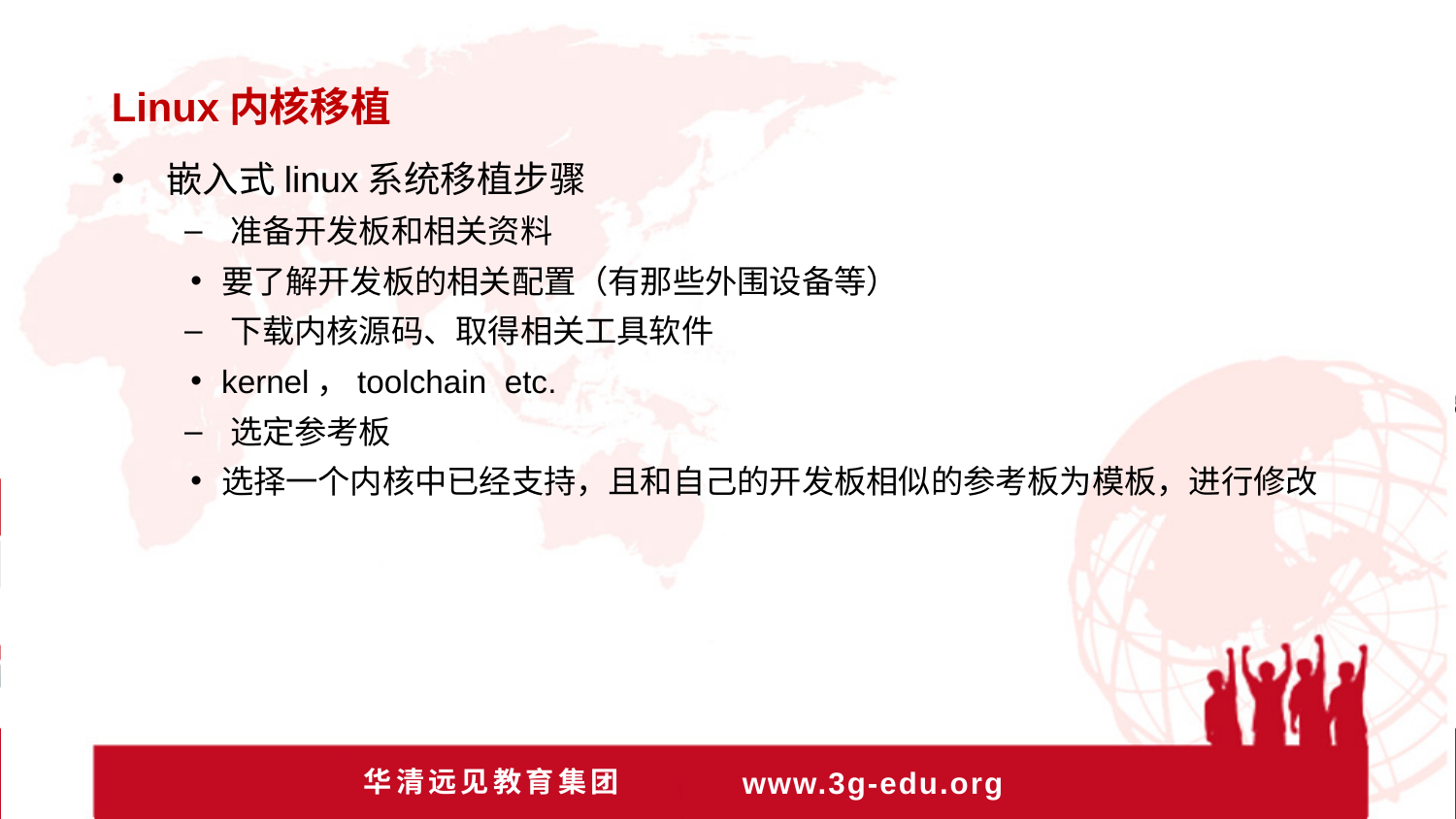

Linux内核移植
嵌入式linux系统移植步骤
准备开发板和相关资料
要了解开发板的相关配置（有那些外围设备等）
下载内核源码、取得相关工具软件
kernel，toolchain  etc.
选定参考板
选择一个内核中已经支持，且和自己的开发板相似的参考板为模板，进行修改